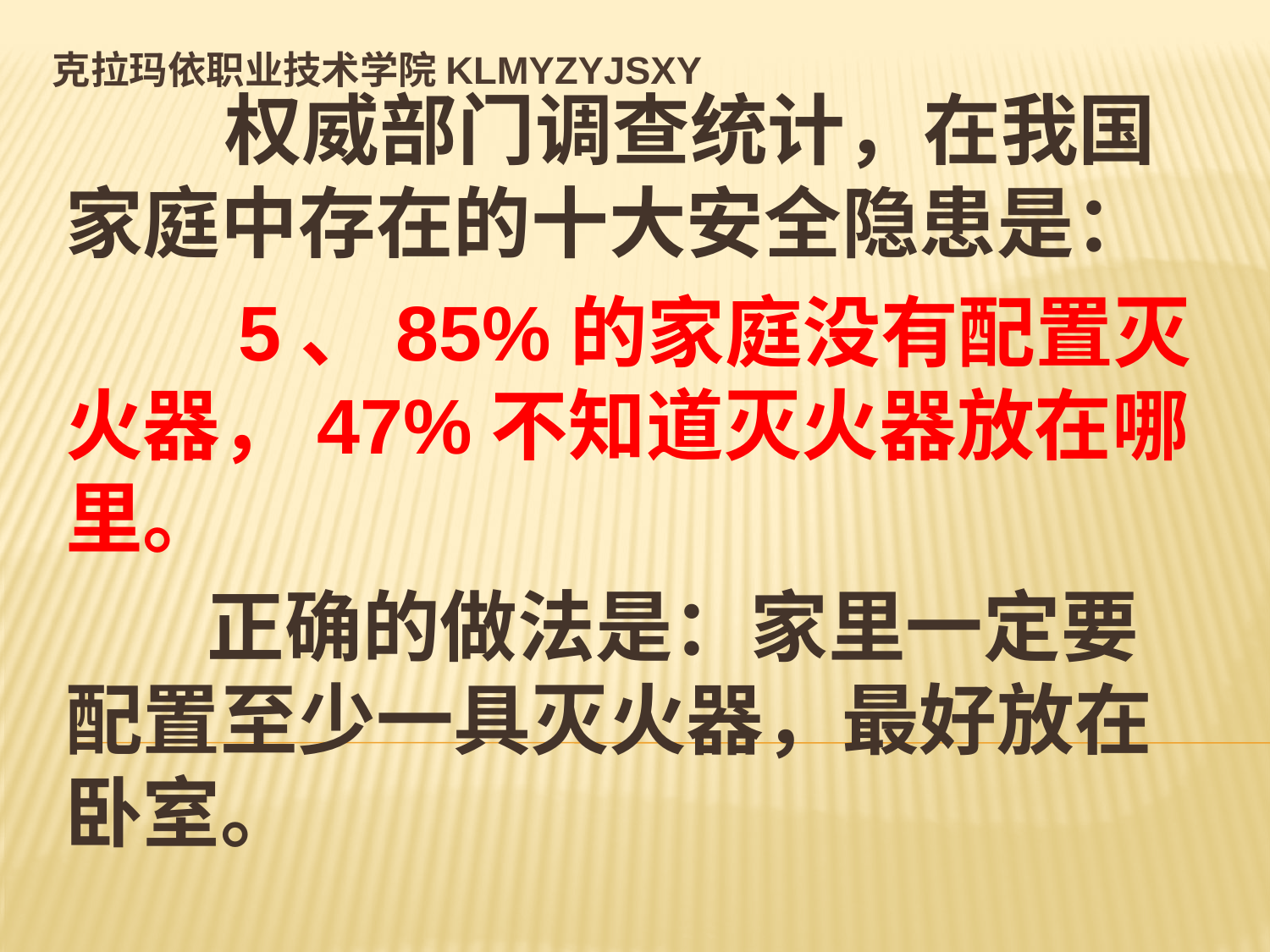

# 克拉玛依职业技术学院klmyzyjsxy
        权威部门调查统计，在我国家庭中存在的十大安全隐患是：
        5、85%的家庭没有配置灭火器，47%不知道灭火器放在哪里。
       正确的做法是：家里一定要配置至少一具灭火器，最好放在卧室。